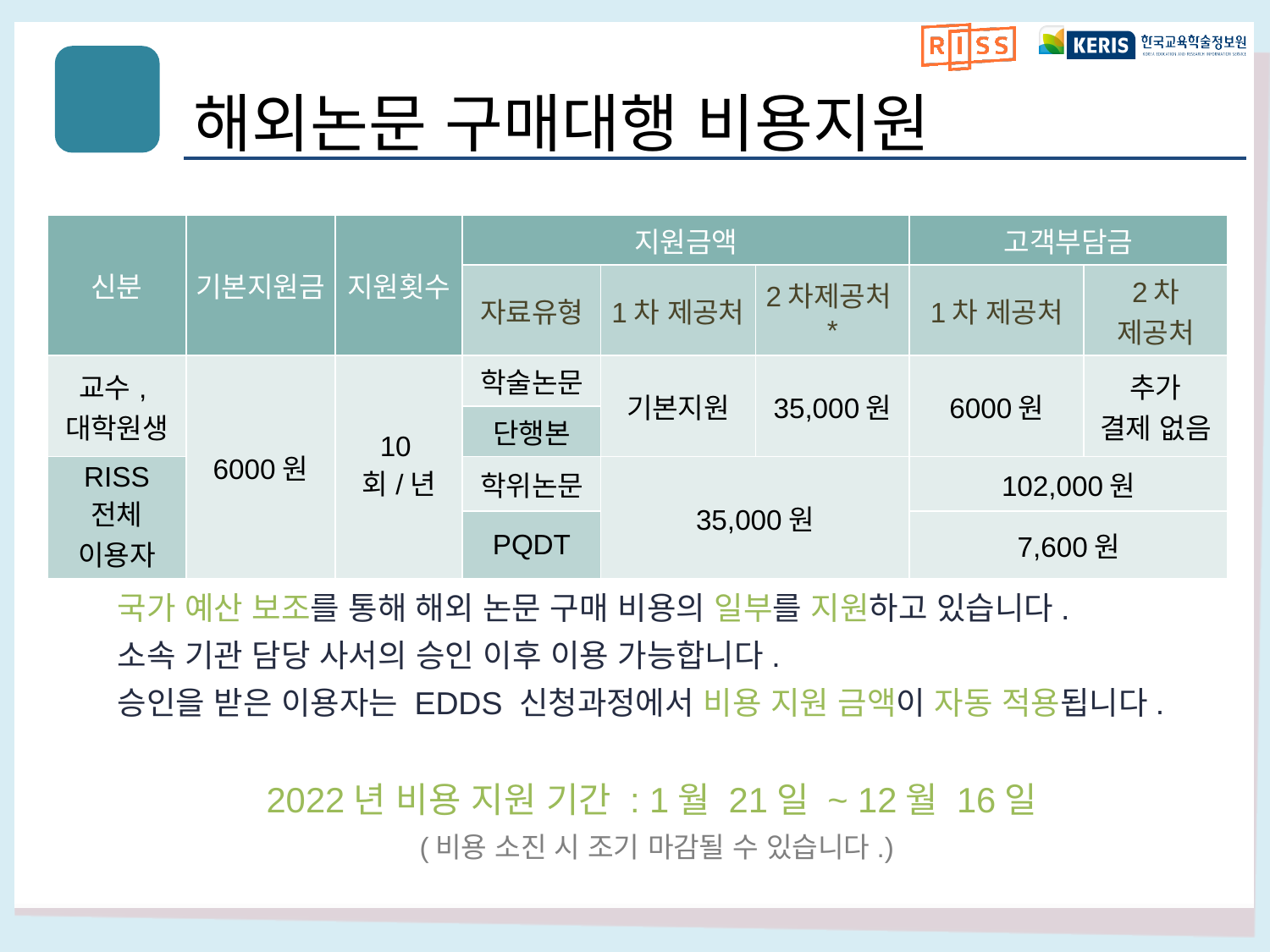

# 해외논문 구매대행 비용지원
| 신분 | 기본지원금 | 지원횟수 | 지원금액 |  |  | 고객부담금 |  |
| --- | --- | --- | --- | --- | --- | --- | --- |
|  |  |  | 자료유형 | 1차 제공처 | 2차제공처\* | 1차 제공처 | 2차 제공처 |
| 교수, 대학원생 | 6000원 | 10회/년 | 학술논문 | 기본지원 | 35,000원 | 6000원 | 추가 결제 없음 |
|  |  |  | 단행본 |  |  |  |  |
| RISS 전체 이용자 |  |  | 학위논문 | 35,000원 |  | 102,000원 |  |
|  |  |  | PQDT |  |  | 7,600원 |  |
국가 예산 보조를 통해 해외 논문 구매 비용의 일부를 지원하고 있습니다.
소속 기관 담당 사서의 승인 이후 이용 가능합니다.
승인을 받은 이용자는 EDDS 신청과정에서 비용 지원 금액이 자동 적용됩니다.

2022년 비용 지원 기간 : 1월 21일 ~ 12월 16일
(비용 소진 시 조기 마감될 수 있습니다.)